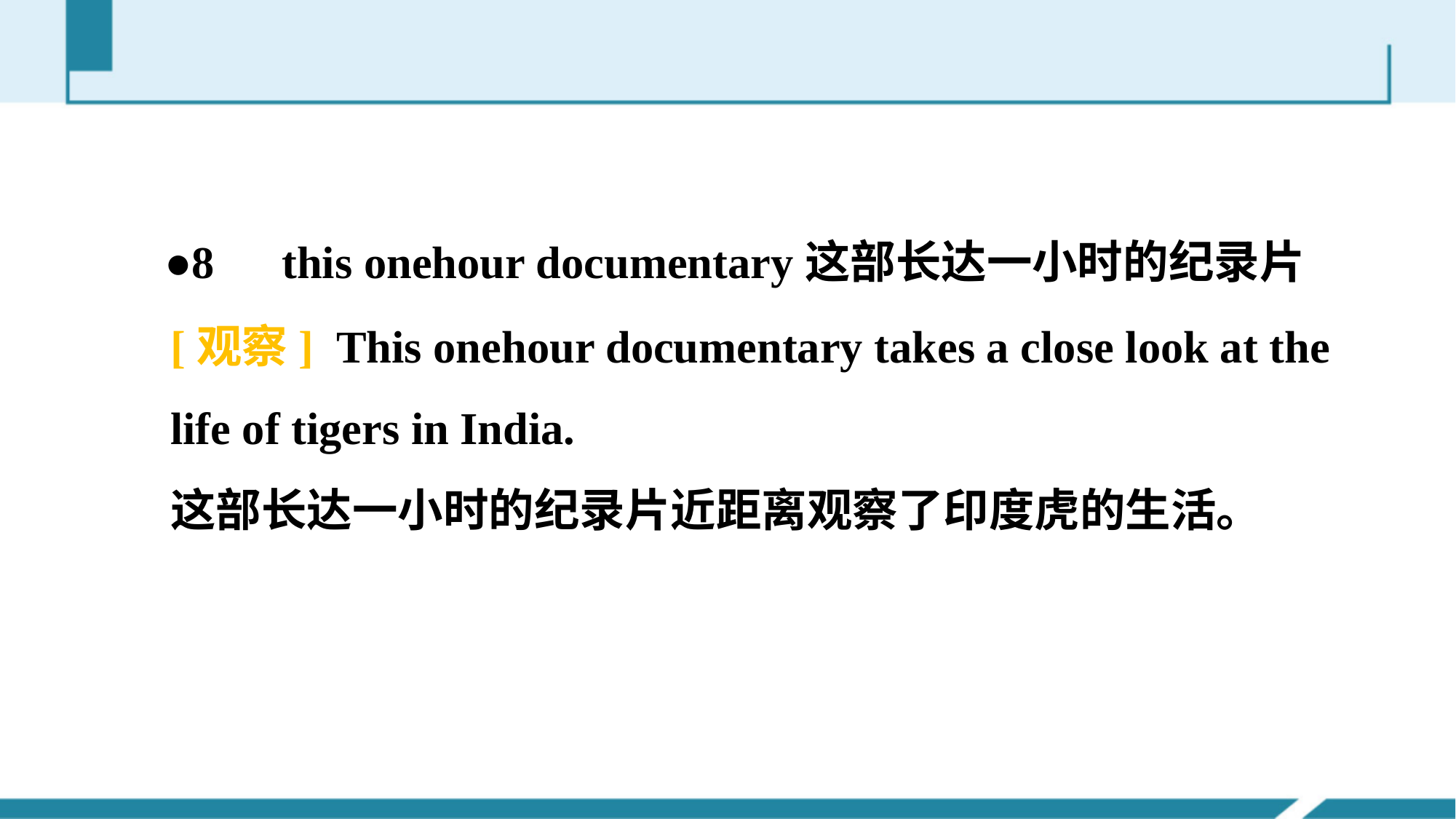

●8　this one­hour documentary这部长达一小时的纪录片
[观察]  This one­hour documentary takes a close look at the life of tigers in India.
这部长达一小时的纪录片近距离观察了印度虎的生活。